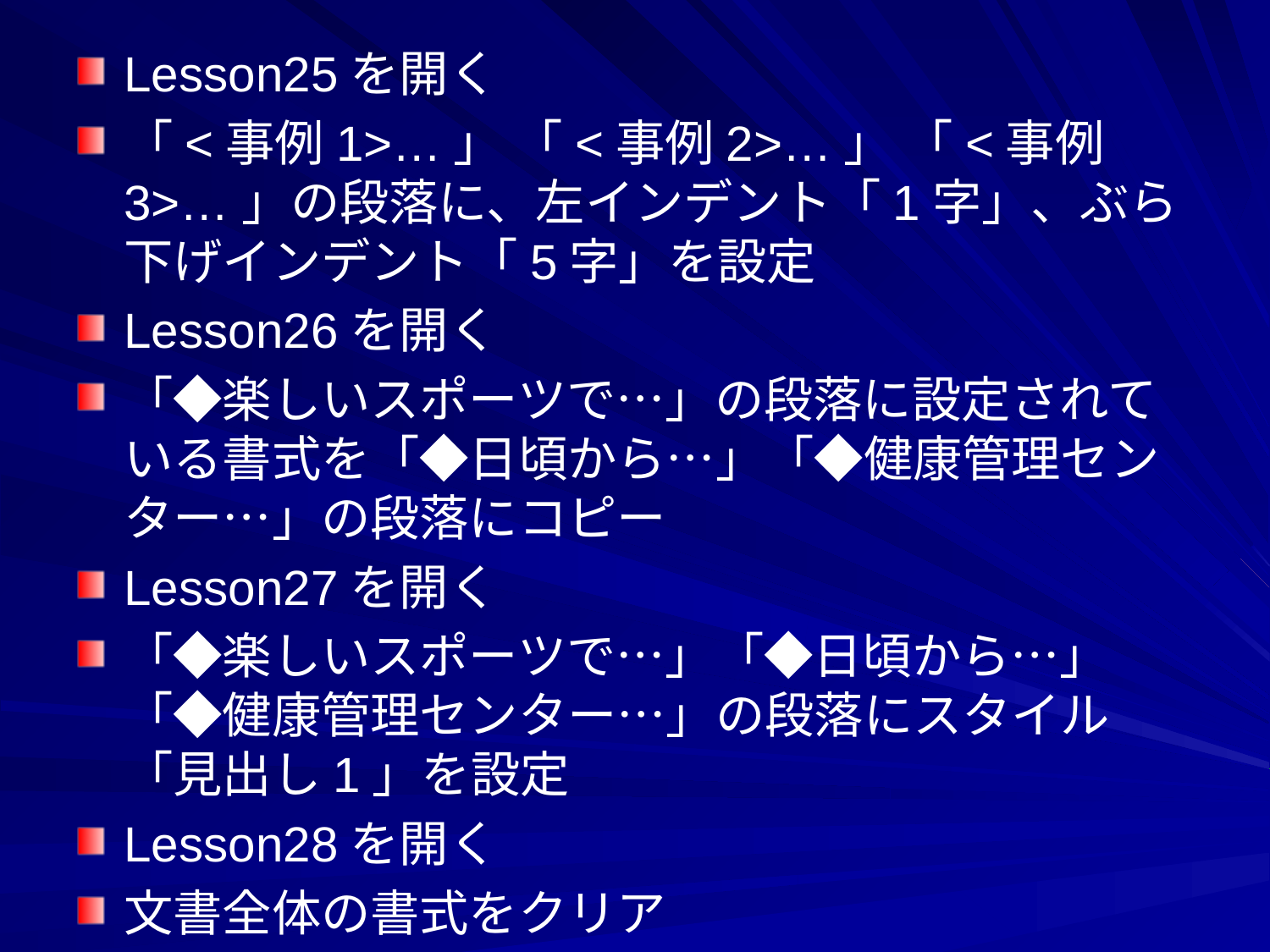

Lesson25を開く
「<事例1>…」 「<事例2>…」 「<事例3>…」の段落に、左インデント「1字」、ぶら下げインデント「5字」を設定
Lesson26を開く
「◆楽しいスポーツで…」の段落に設定されている書式を「◆日頃から…」「◆健康管理センター…」の段落にコピー
Lesson27を開く
「◆楽しいスポーツで…」「◆日頃から…」「◆健康管理センター…」の段落にスタイル「見出し1」を設定
Lesson28を開く
文書全体の書式をクリア